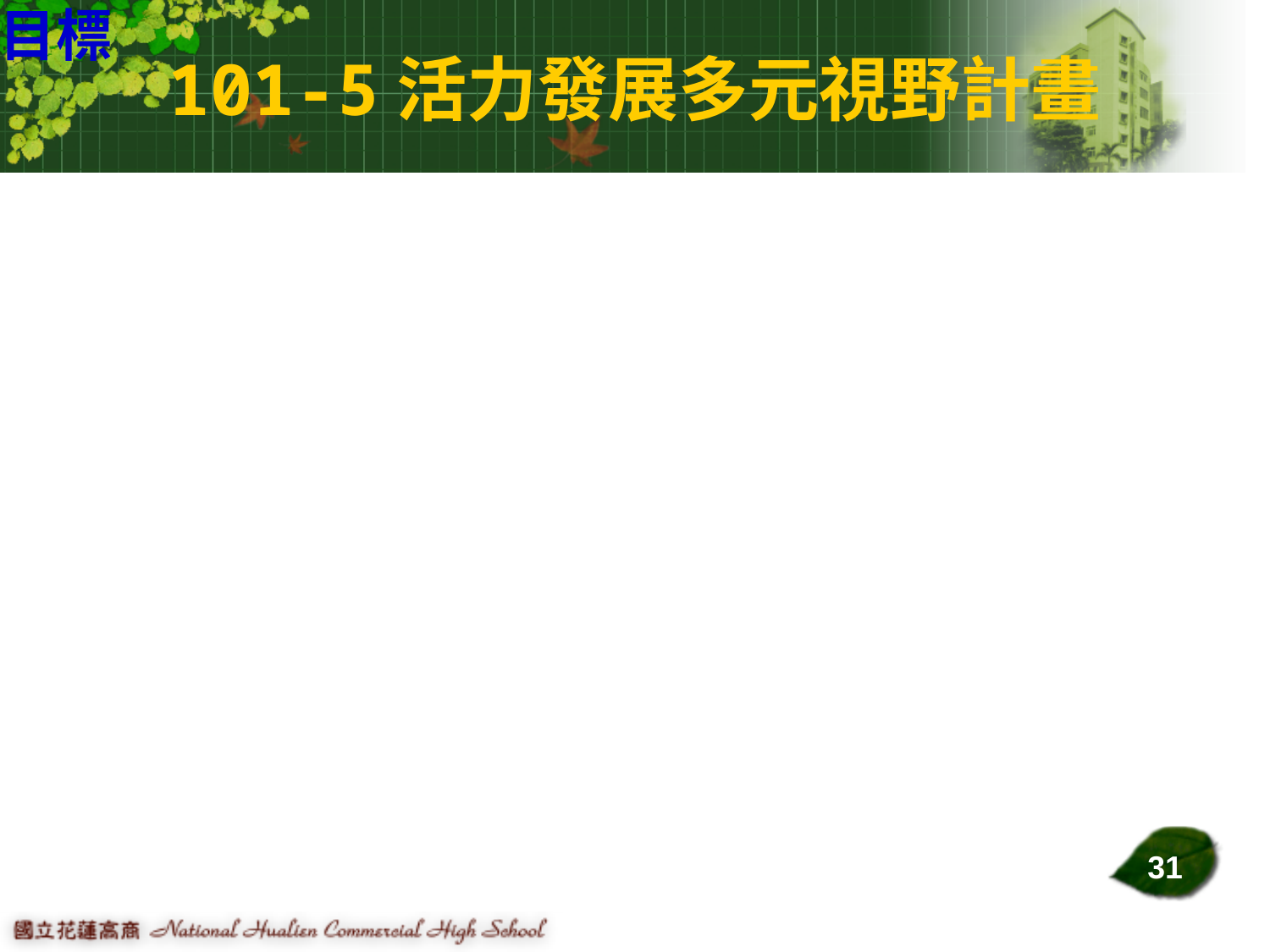

# 101-5活力發展多元視野計畫
計畫目標
透過環保志工公共服務，教育學生以培養推己及人、關懷社會環境、參與公共事務的意願與熱忱，提升愛護地球的使命感，而落實於實踐環境保護的生活行為。
透過研習強化學生領導知能訓練，學習尊重、關懷、加強人際溝通、組織領導、服務奉獻及創新能力，健全學生組織發展。